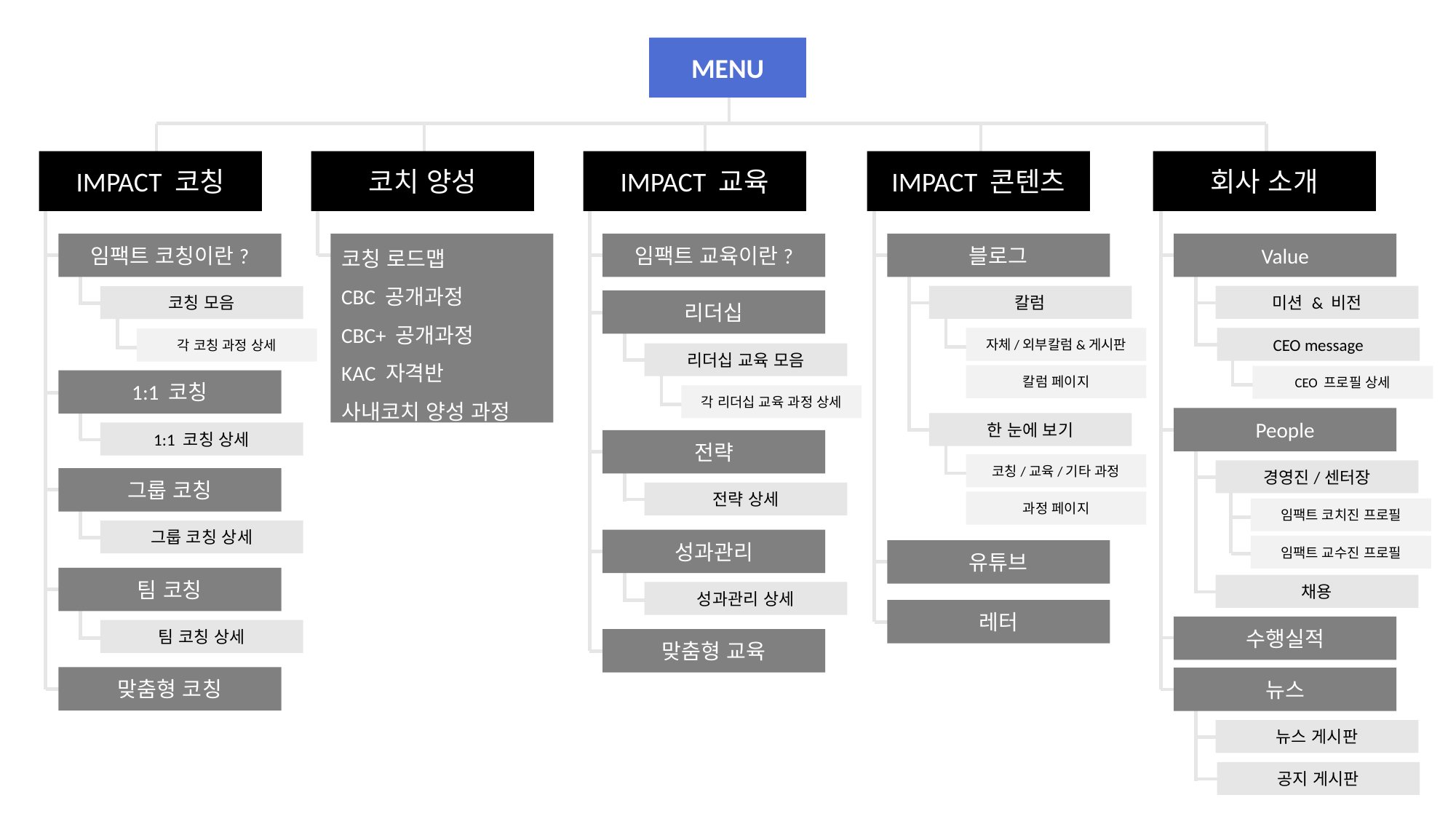

MENU
IMPACT 코칭
코치 양성
IMPACT 교육
IMPACT 콘텐츠
회사 소개
코칭 로드맵
CBC 공개과정
CBC+ 공개과정
KAC 자격반
사내코치 양성 과정
임팩트 코칭이란?
임팩트 교육이란?
블로그
Value
칼럼
미션 & 비전
코칭 모음
리더십
자체/외부칼럼&게시판
CEO message
각 코칭 과정 상세
리더십 교육 모음
칼럼 페이지
CEO 프로필 상세
1:1 코칭
각 리더십 교육 과정 상세
People
한 눈에 보기
1:1 코칭 상세
전략
코칭/교육/기타 과정
경영진/센터장
그룹 코칭
전략 상세
과정 페이지
임팩트 코치진 프로필
그룹 코칭 상세
성과관리
임팩트 교수진 프로필
유튜브
팀 코칭
채용
성과관리 상세
레터
수행실적
팀 코칭 상세
맞춤형 교육
맞춤형 코칭
뉴스
뉴스 게시판
공지 게시판